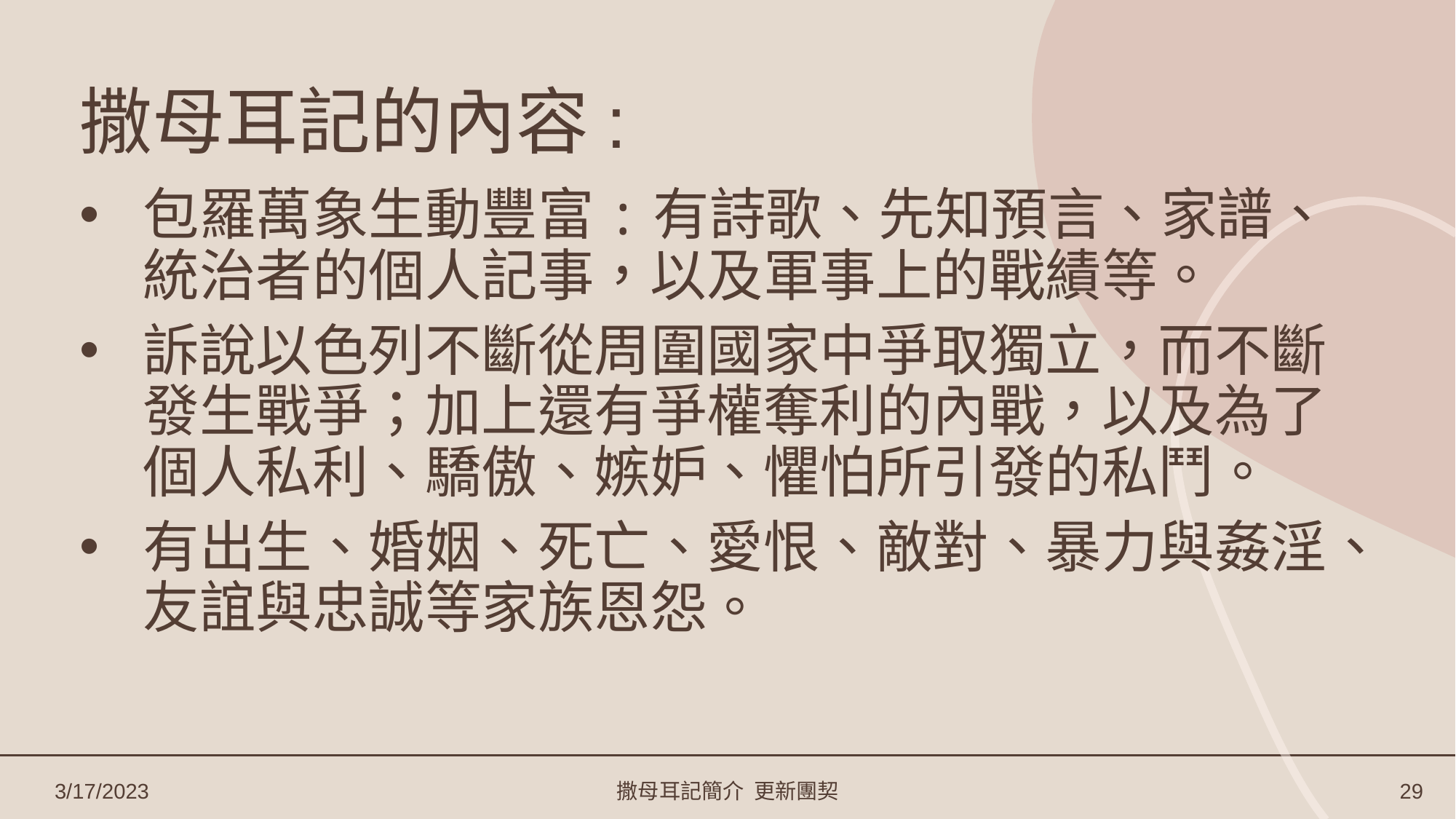

# 撒母耳記的內容:
包羅萬象生動豐富:有詩歌、先知預言、家譜、統治者的個人記事，以及軍事上的戰績等。
訴說以色列不斷從周圍國家中爭取獨立，而不斷發生戰爭；加上還有爭權奪利的內戰，以及為了個人私利、驕傲、嫉妒、懼怕所引發的私鬥。
有出生、婚姻、死亡、愛恨、敵對、暴力與姦淫、友誼與忠誠等家族恩怨。
3/17/2023
撒母耳記簡介  更新團契
29